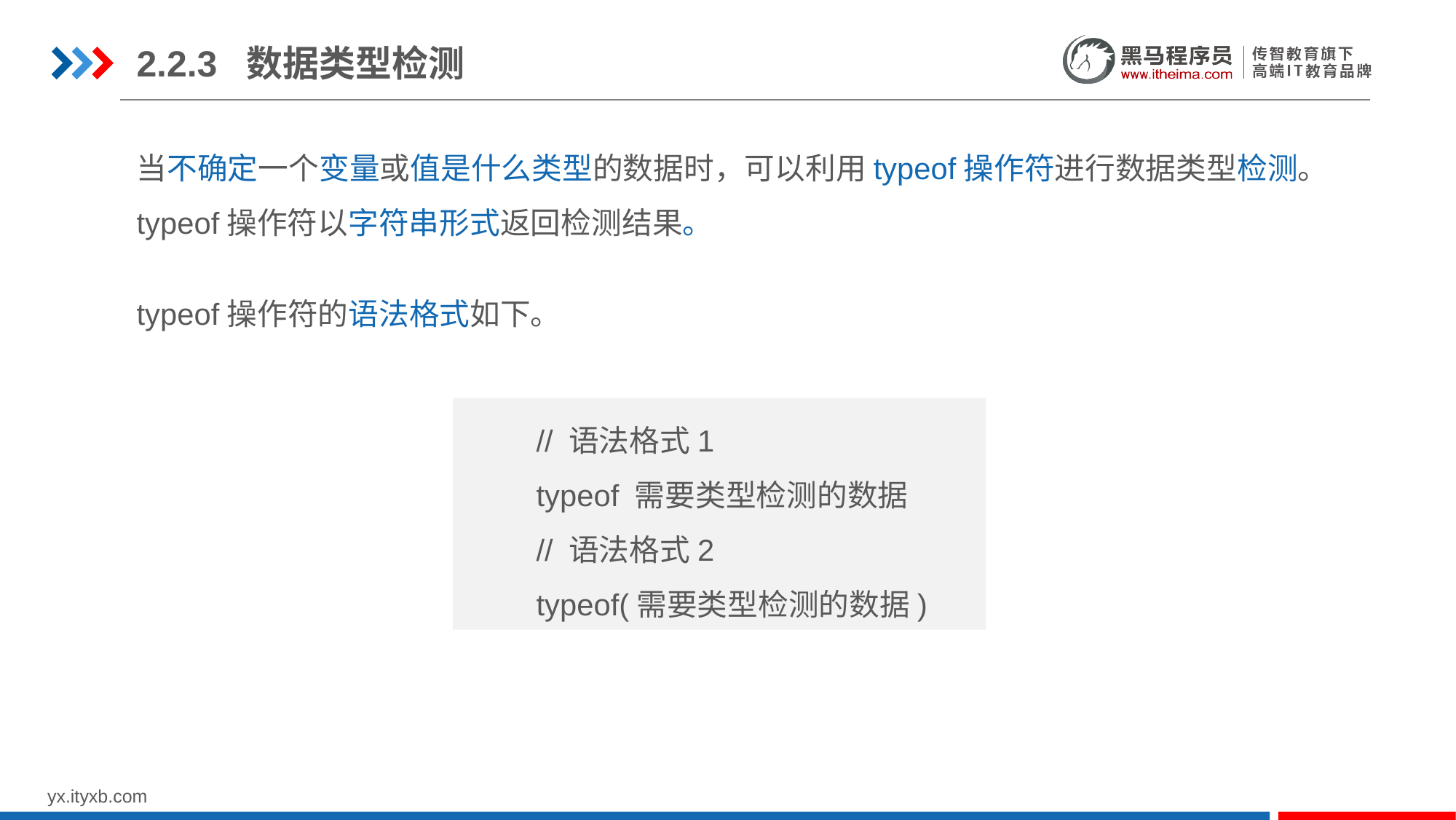

2.2.3  数据类型检测
当不确定一个变量或值是什么类型的数据时，可以利用typeof操作符进行数据类型检测。
typeof操作符以字符串形式返回检测结果。
typeof操作符的语法格式如下。

// 语法格式1
typeof 需要类型检测的数据
// 语法格式2
typeof(需要类型检测的数据)